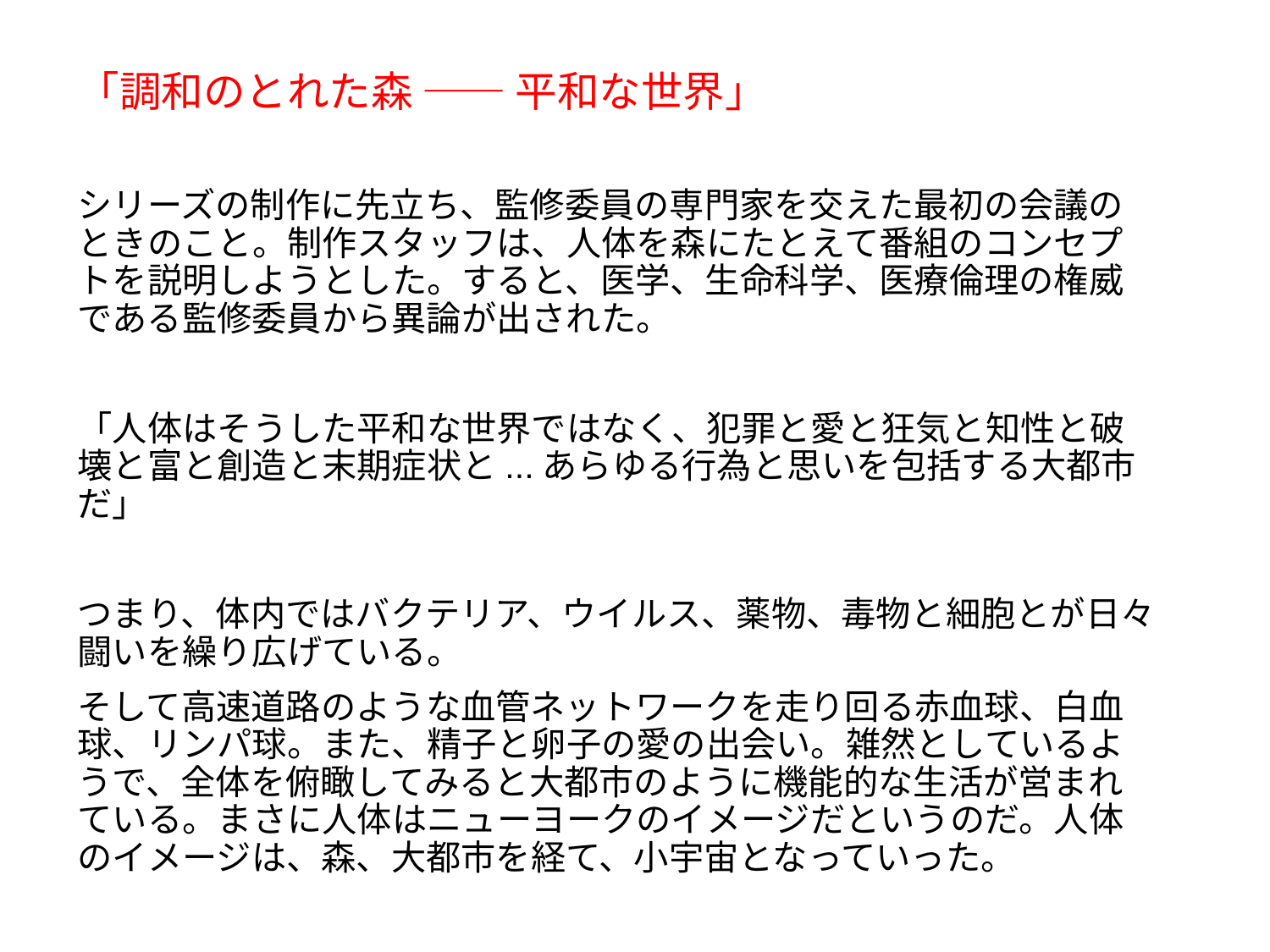

「調和のとれた森 ―― 平和な世界」

シリーズの制作に先立ち、監修委員の専門家を交えた最初の会議のときのこと。制作スタッフは、人体を森にたとえて番組のコンセプトを説明しようとした。すると、医学、生命科学、医療倫理の権威である監修委員から異論が出された。

「人体はそうした平和な世界ではなく、犯罪と愛と狂気と知性と破壊と富と創造と末期症状と...あらゆる行為と思いを包括する大都市だ」

つまり、体内ではバクテリア、ウイルス、薬物、毒物と細胞とが日々闘いを繰り広げている。
そして高速道路のような血管ネットワークを走り回る赤血球、白血球、リンパ球。また、精子と卵子の愛の出会い。雑然としているようで、全体を俯瞰してみると大都市のように機能的な生活が営まれている。まさに人体はニューヨークのイメージだというのだ。人体のイメージは、森、大都市を経て、小宇宙となっていった。